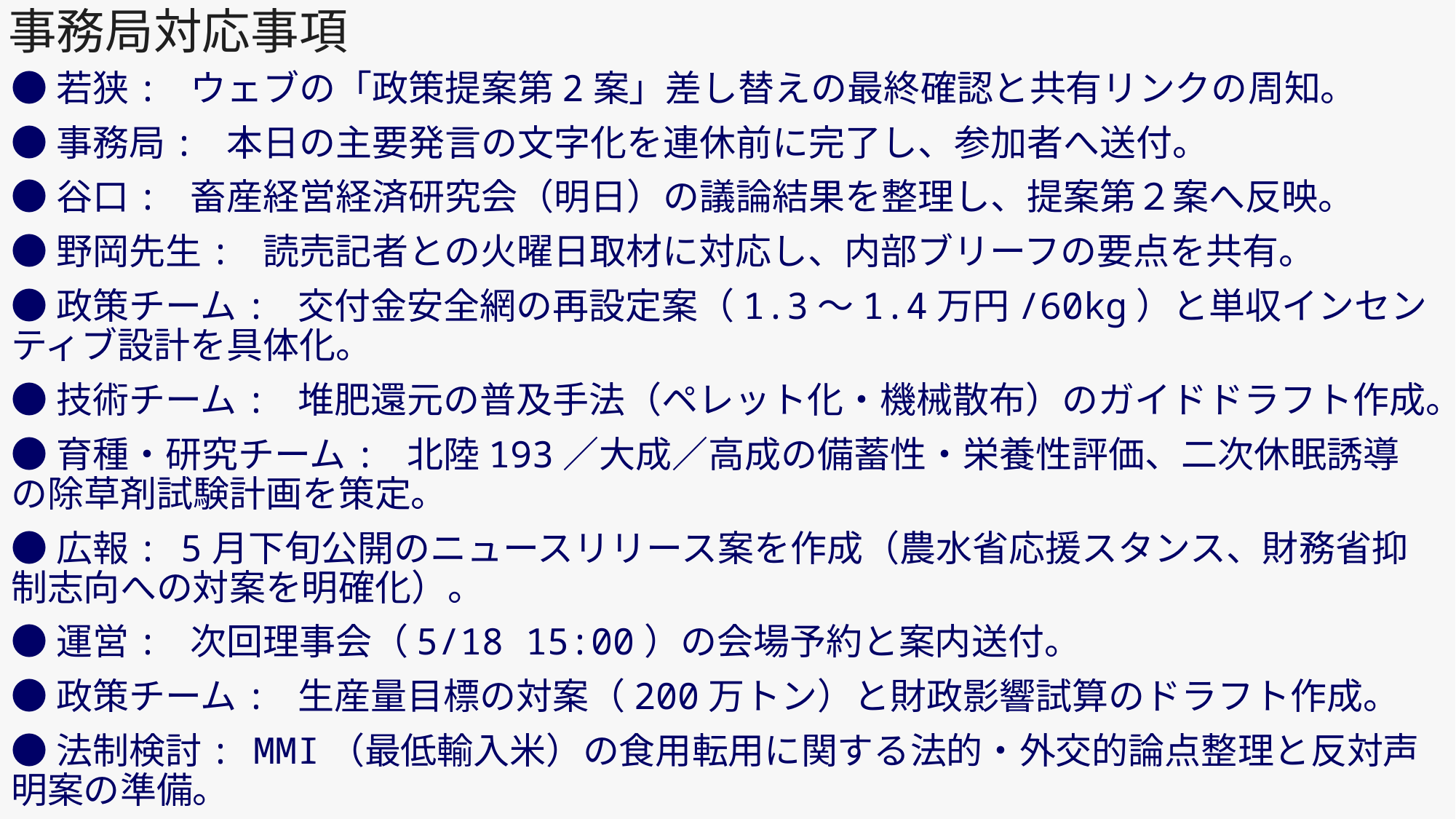

# 事務局対応事項
●若狭: ウェブの「政策提案第2案」差し替えの最終確認と共有リンクの周知。
●事務局: 本日の主要発言の文字化を連休前に完了し、参加者へ送付。
●谷口: 畜産経営経済研究会（明日）の議論結果を整理し、提案第２案へ反映。
●野岡先生: 読売記者との火曜日取材に対応し、内部ブリーフの要点を共有。
●政策チーム: 交付金安全網の再設定案（1.3～1.4万円/60kg）と単収インセンティブ設計を具体化。
●技術チーム: 堆肥還元の普及手法（ペレット化・機械散布）のガイドドラフト作成。
●育種・研究チーム: 北陸193／大成／高成の備蓄性・栄養性評価、二次休眠誘導の除草剤試験計画を策定。
●広報: 5月下旬公開のニュースリリース案を作成（農水省応援スタンス、財務省抑制志向への対案を明確化）。
●運営: 次回理事会（5/18 15:00）の会場予約と案内送付。
●政策チーム: 生産量目標の対案（200万トン）と財政影響試算のドラフト作成。
●法制検討: MMI（最低輸入米）の食用転用に関する法的・外交的論点整理と反対声明案の準備。